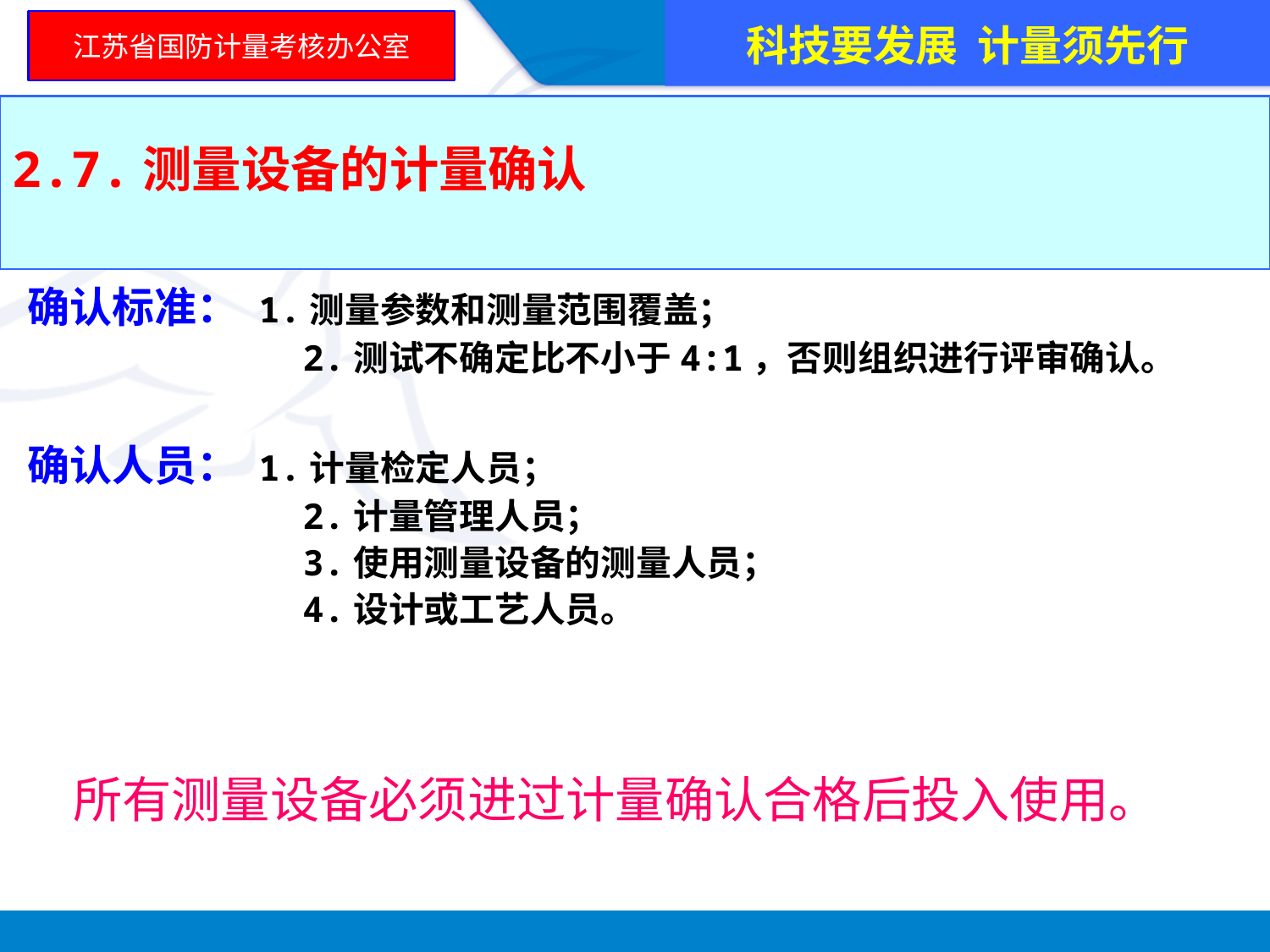

科技要发展  计量须先行
江苏省国防计量考核办公室
2.7.测量设备的计量确认

确认标准： 1.测量参数和测量范围覆盖；
             2.测试不确定比不小于4:1，否则组织进行评审确认。

确认人员： 1.计量检定人员；
             2.计量管理人员；
             3.使用测量设备的测量人员；
             4.设计或工艺人员。

   所有测量设备必须进过计量确认合格后投入使用。